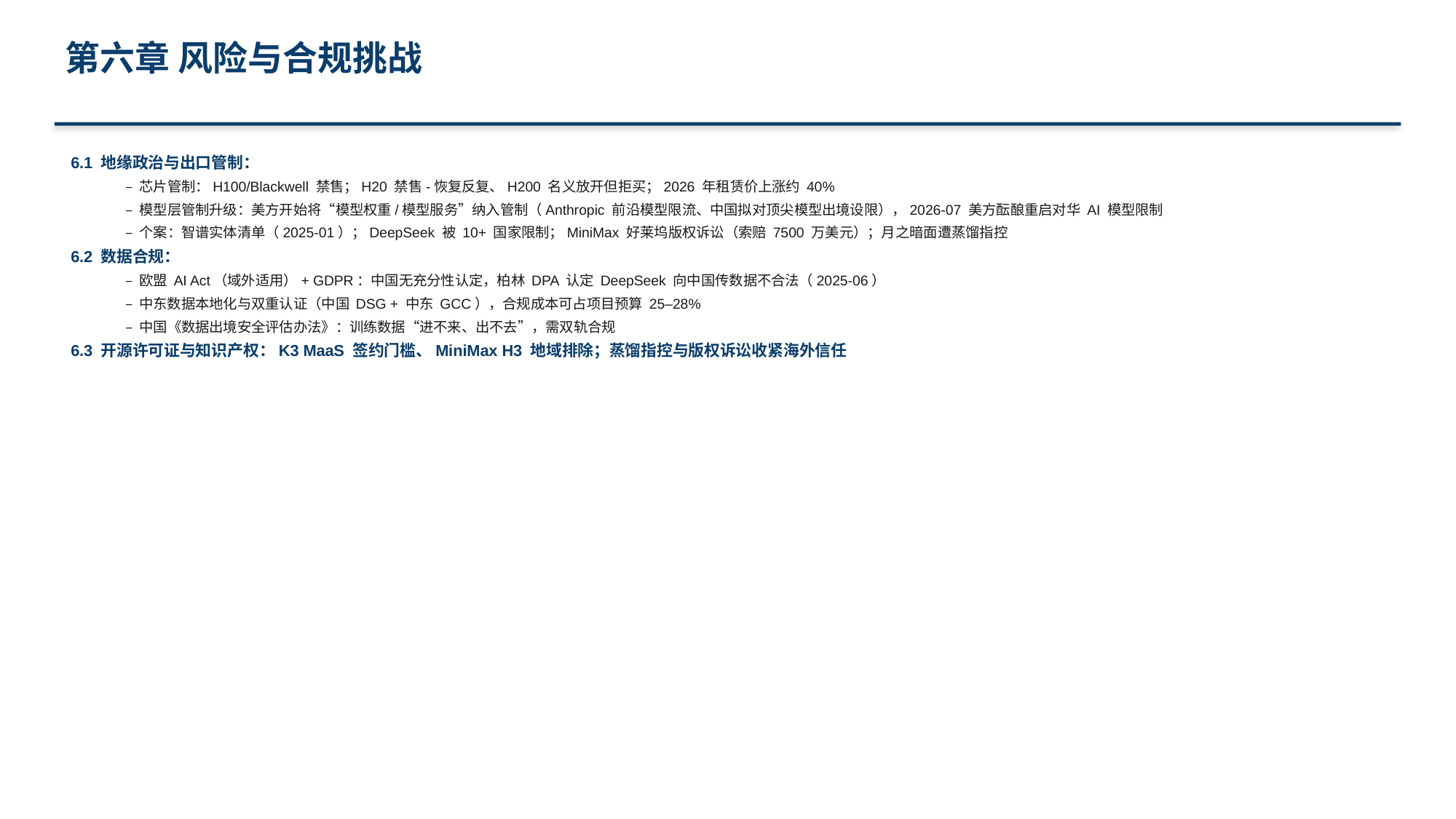

第六章 风险与合规挑战

6.1 地缘政治与出口管制：
– 芯片管制：H100/Blackwell 禁售；H20 禁售-恢复反复、H200 名义放开但拒买；2026 年租赁价上涨约 40%
– 模型层管制升级：美方开始将“模型权重/模型服务”纳入管制（Anthropic 前沿模型限流、中国拟对顶尖模型出境设限），2026-07 美方酝酿重启对华 AI 模型限制
– 个案：智谱实体清单（2025-01）；DeepSeek 被 10+ 国家限制；MiniMax 好莱坞版权诉讼（索赔 7500 万美元）；月之暗面遭蒸馏指控
6.2 数据合规：
– 欧盟 AI Act（域外适用）+ GDPR：中国无充分性认定，柏林 DPA 认定 DeepSeek 向中国传数据不合法（2025-06）
– 中东数据本地化与双重认证（中国 DSG + 中东 GCC），合规成本可占项目预算 25–28%
– 中国《数据出境安全评估办法》：训练数据“进不来、出不去”，需双轨合规
6.3 开源许可证与知识产权：K3 MaaS 签约门槛、MiniMax H3 地域排除；蒸馏指控与版权诉讼收紧海外信任